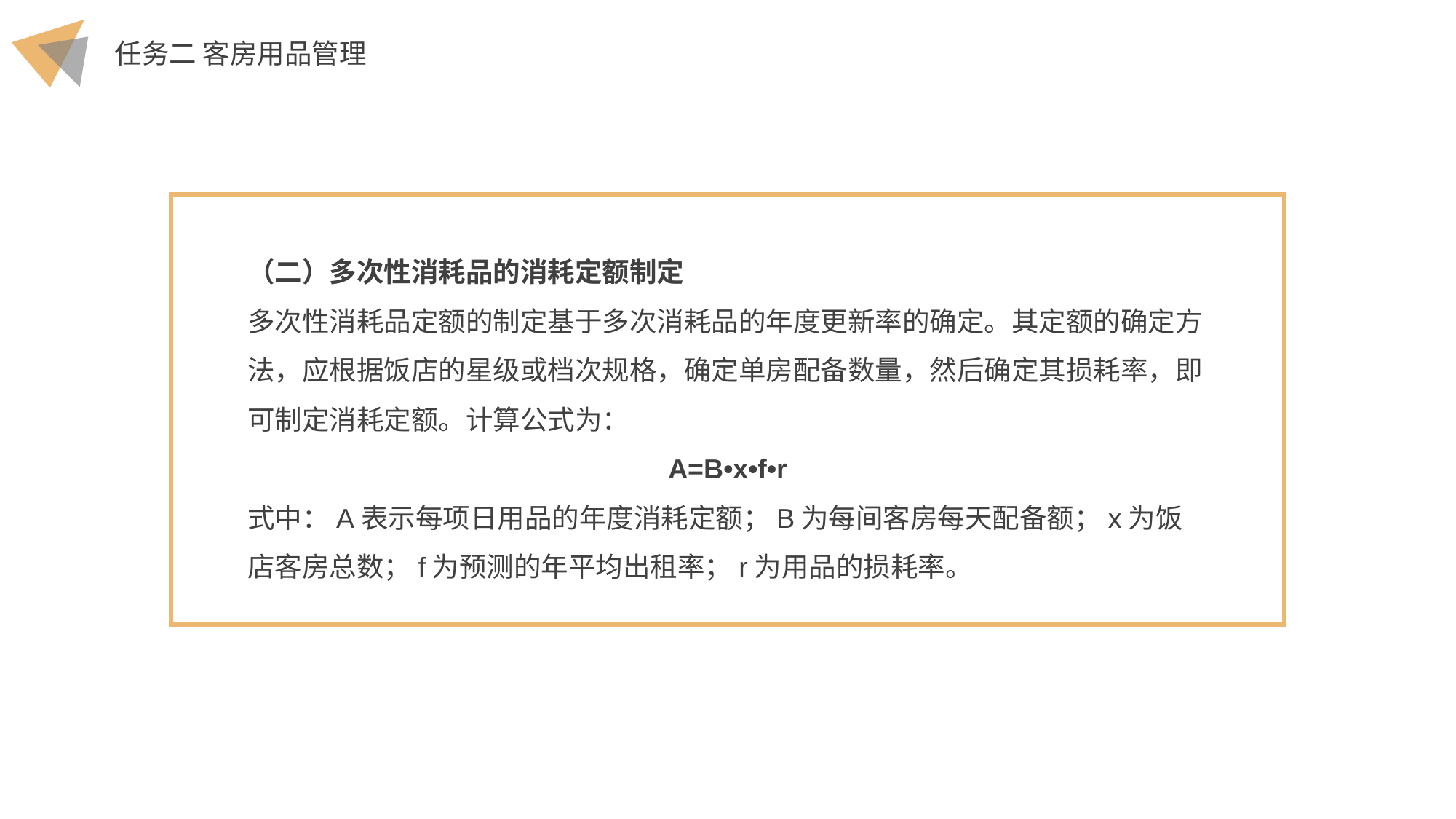

（二）多次性消耗品的消耗定额制定
多次性消耗品定额的制定基于多次消耗品的年度更新率的确定。其定额的确定方法，应根据饭店的星级或档次规格，确定单房配备数量，然后确定其损耗率，即可制定消耗定额。计算公式为：
A=B•x•f•r
式中：A表示每项日用品的年度消耗定额；B为每间客房每天配备额；x为饭店客房总数；f为预测的年平均出租率；r为用品的损耗率。